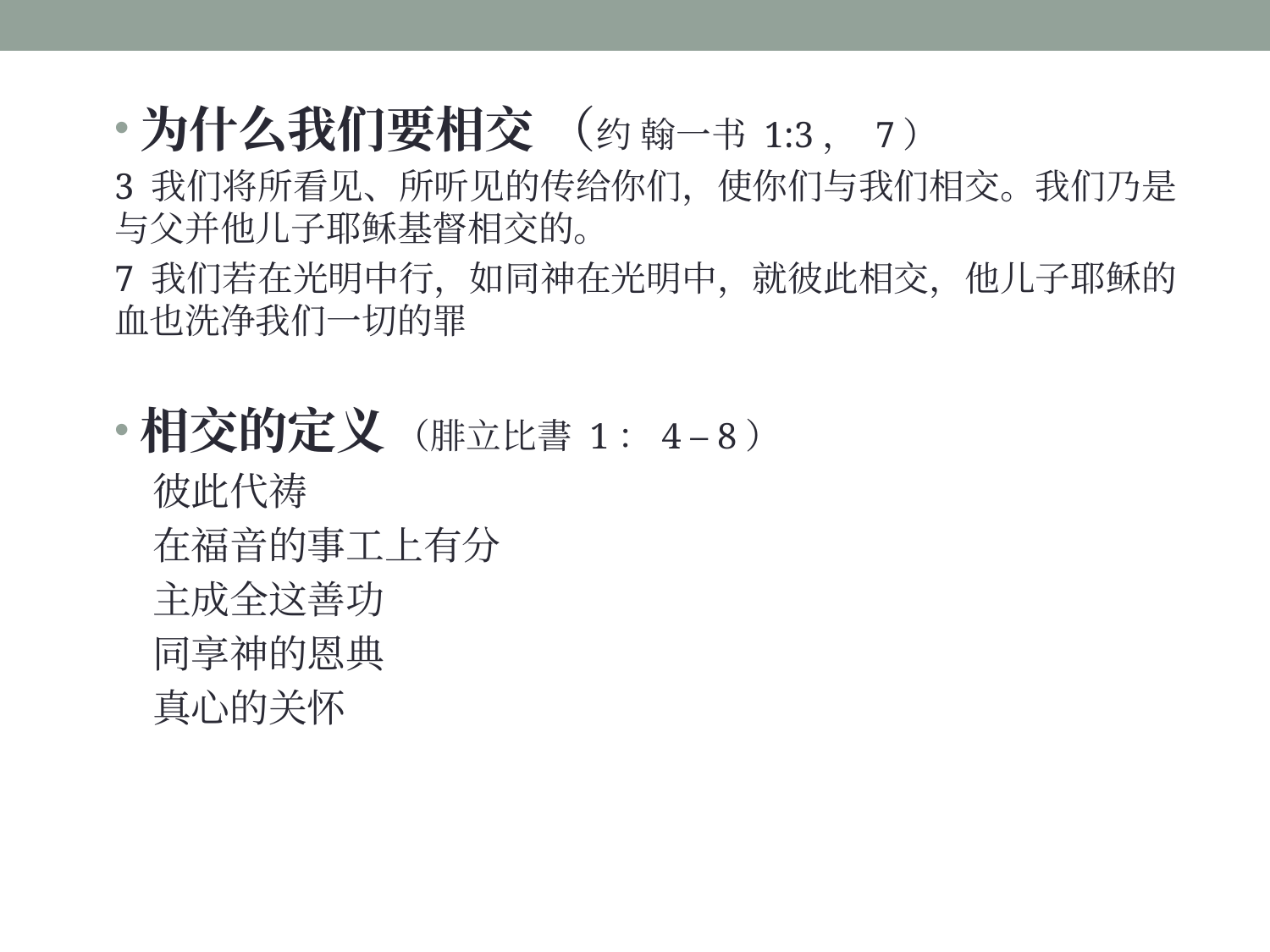

为什么我们要相交 （约 翰一书 1:3， 7）
3 我们将所看见、所听见的传给你们，使你们与我们相交。我们乃是与父并他儿子耶稣基督相交的。
7 我们若在光明中行，如同神在光明中，就彼此相交，他儿子耶稣的血也洗净我们一切的罪

相交的定义 （腓立比書 1：4 – 8）
彼此代祷
在福音的事工上有分
主成全这善功
同享神的恩典
真心的关怀